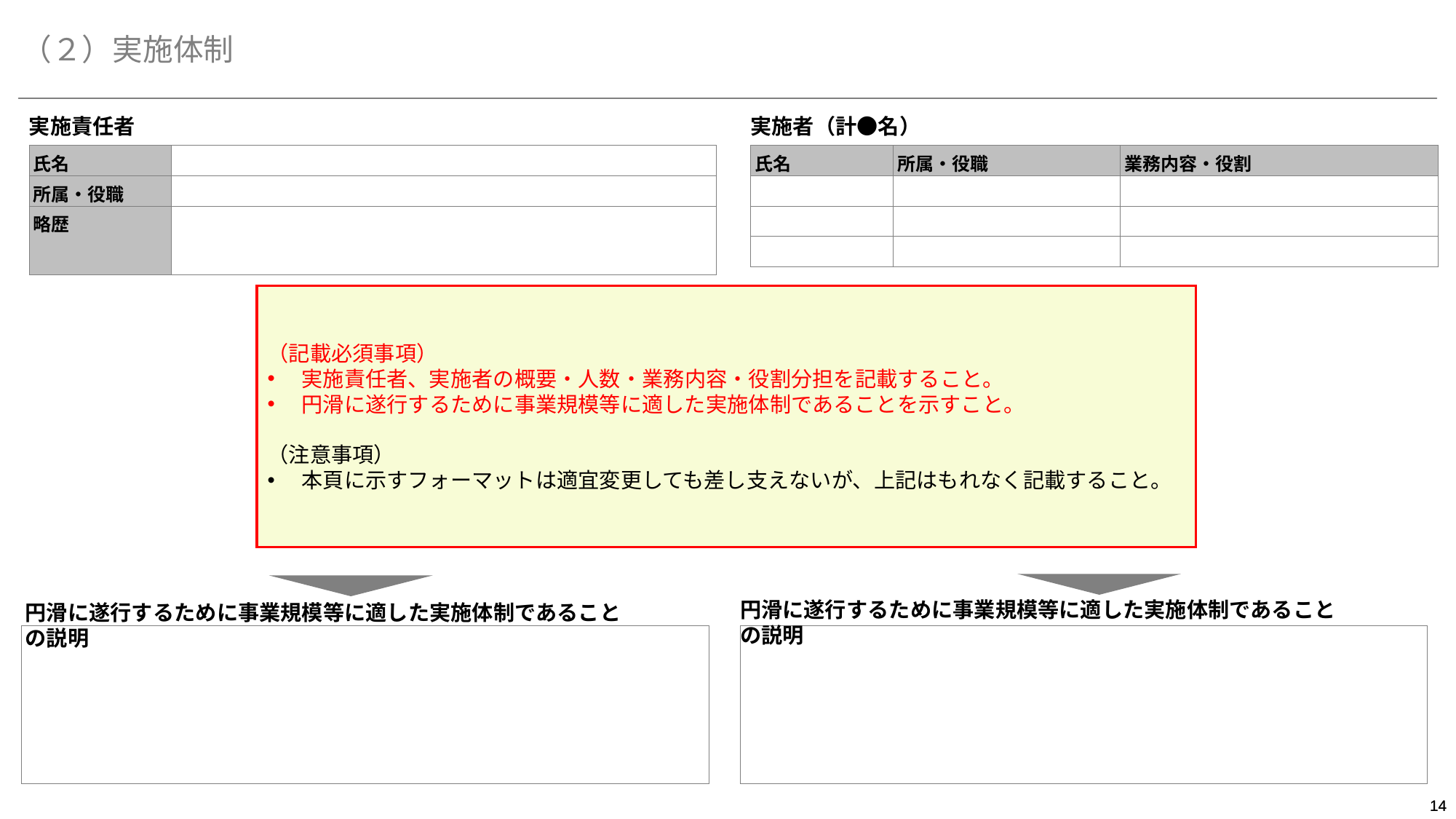

（２）実施体制
実施責任者
実施者（計●名）
| 氏名 |  |
| --- | --- |
| 所属・役職 |  |
| 略歴 |  |
| 氏名 | 所属・役職 | 業務内容・役割 |
| --- | --- | --- |
|  |  |  |
|  |  |  |
|  |  |  |
（記載必須事項）
実施責任者、実施者の概要・人数・業務内容・役割分担を記載すること。
円滑に遂行するために事業規模等に適した実施体制であることを示すこと。

（注意事項）
本頁に示すフォーマットは適宜変更しても差し支えないが、上記はもれなく記載すること。

円滑に遂行するために事業規模等に適した実施体制であることの説明
円滑に遂行するために事業規模等に適した実施体制であることの説明